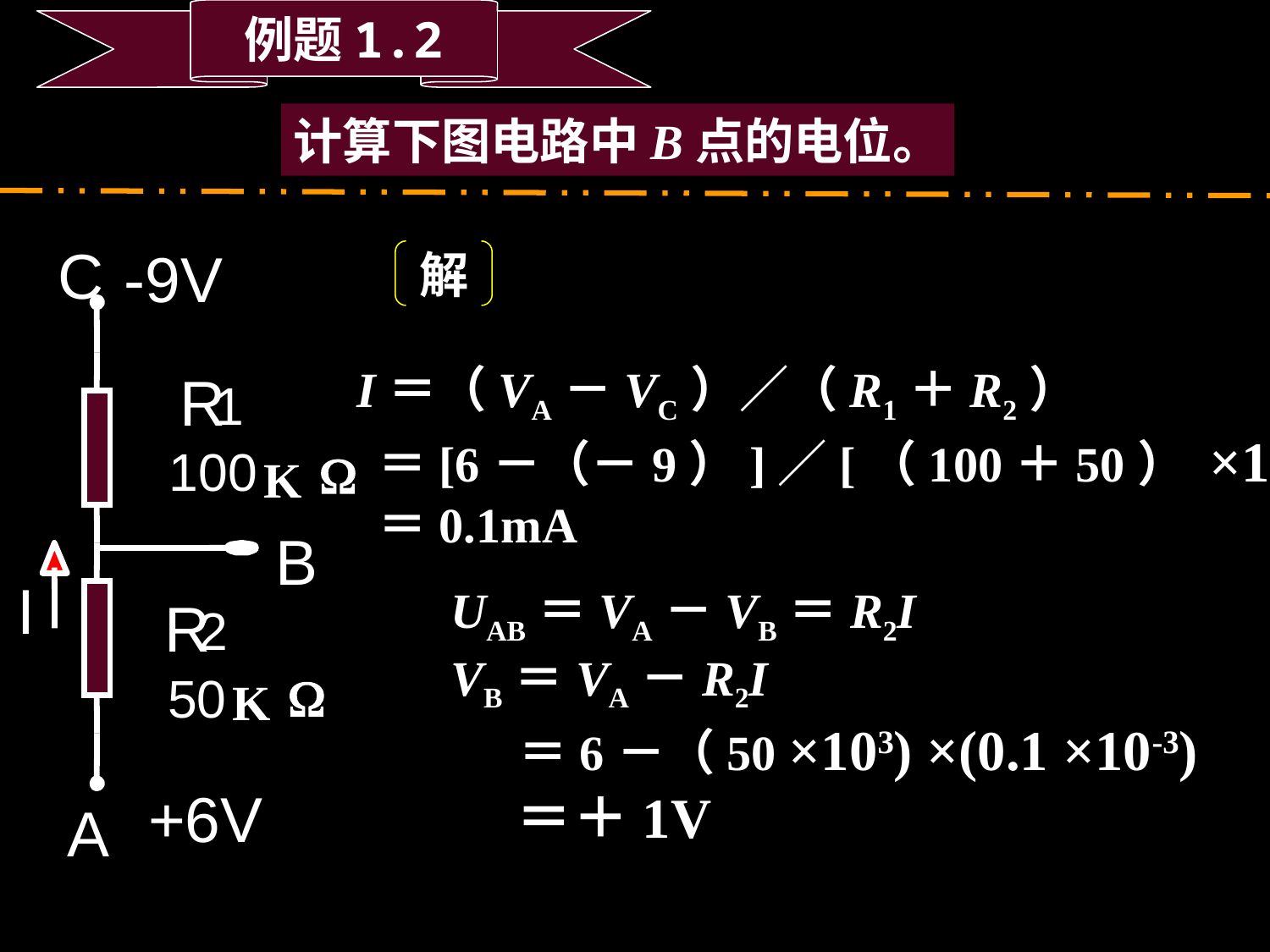

例题1.2
计算下图电路中B点的电位。

C
-9V
解

  I＝（VA－VC）／（R1＋R2）
   ＝[6－（－9）]／[（100＋50） ×103]
   ＝0.1mA
R
1

100

Ω
K

B

I
UAB＝VA－VB＝R2I
VB＝VA－R2I
     ＝6－（50 ×103) ×(0.1 ×10-3)
    ＝＋1V

R
2

Ω
K

50

+6V
A